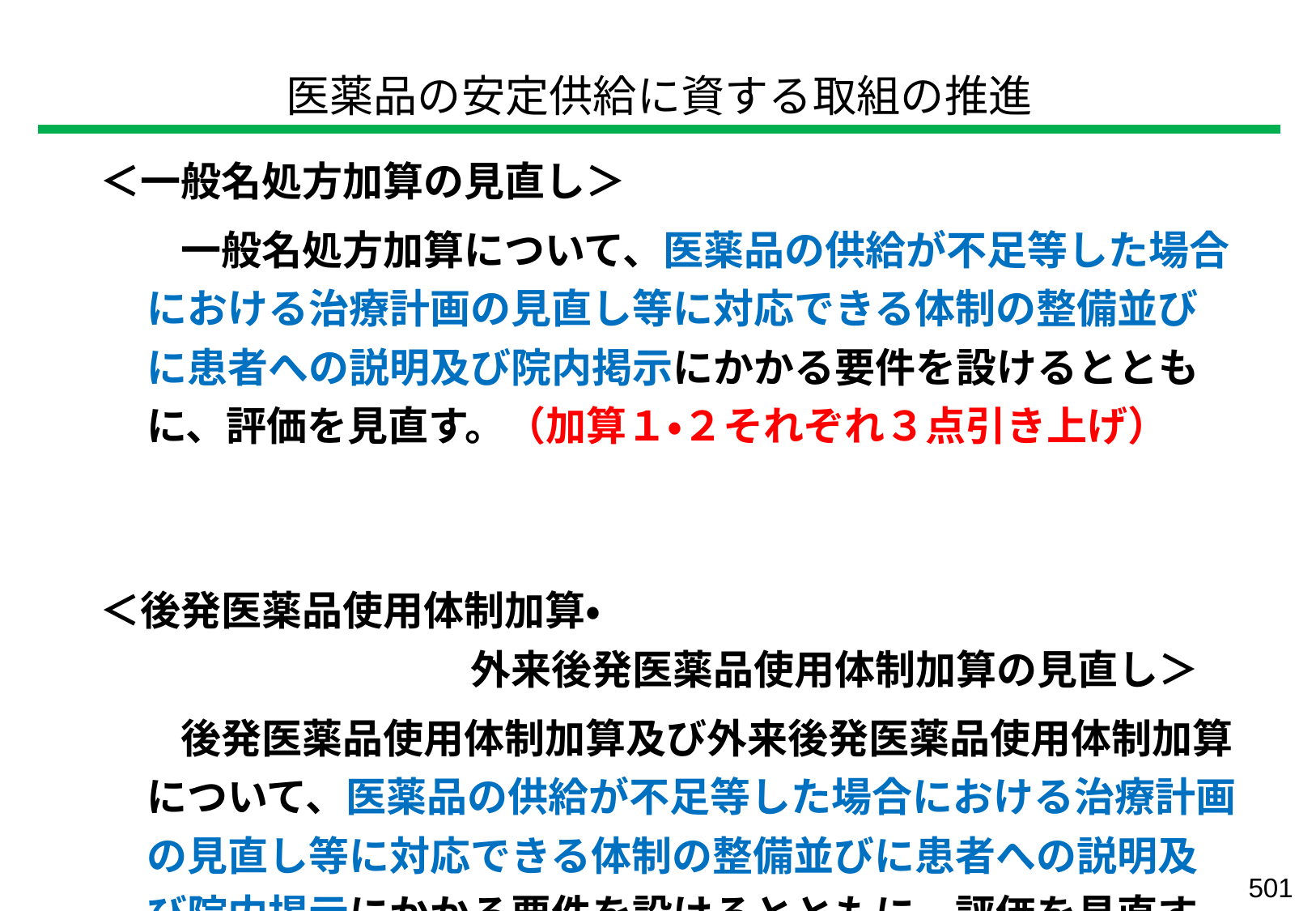

| 医薬品の安定供給に資する取組の推進 |
| --- |
| ＜一般名処方加算の見直し＞ 　　一般名処方加算について、医薬品の供給が不足等した場合における治療計画の見直し等に対応できる体制の整備並びに患者への説明及び院内掲示にかかる要件を設けるとともに、評価を見直す。（加算１・２それぞれ３点引き上げ）　　 ＜後発医薬品使用体制加算・ 　　　　　　　　外来後発医薬品使用体制加算の見直し＞ 　　後発医薬品使用体制加算及び外来後発医薬品使用体制加算について、医薬品の供給が不足等した場合における治療計画の見直し等に対応できる体制の整備並びに患者への説明及び院内掲示にかかる要件を設けるとともに、評価を見直す。（後発医薬品使用体制加算は40点、外来後発医薬品使用体制加算は３点が、それぞれ引上げられる） |
| --- |
501